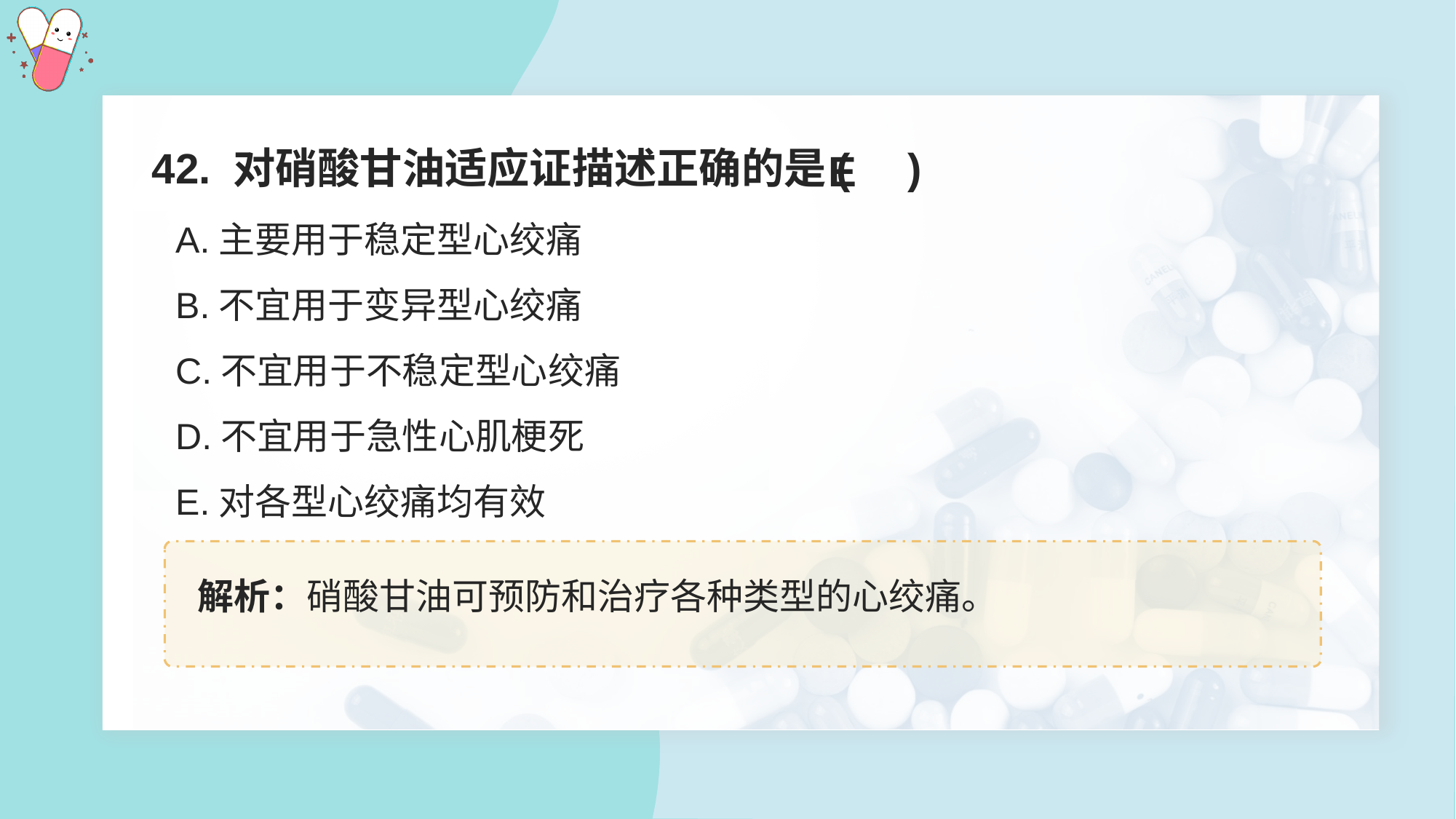

42. 对硝酸甘油适应证描述正确的是(      )
E
A.主要用于稳定型心绞痛
B.不宜用于变异型心绞痛
C.不宜用于不稳定型心绞痛
D.不宜用于急性心肌梗死
E.对各型心绞痛均有效

解析：硝酸甘油可预防和治疗各种类型的心绞痛。